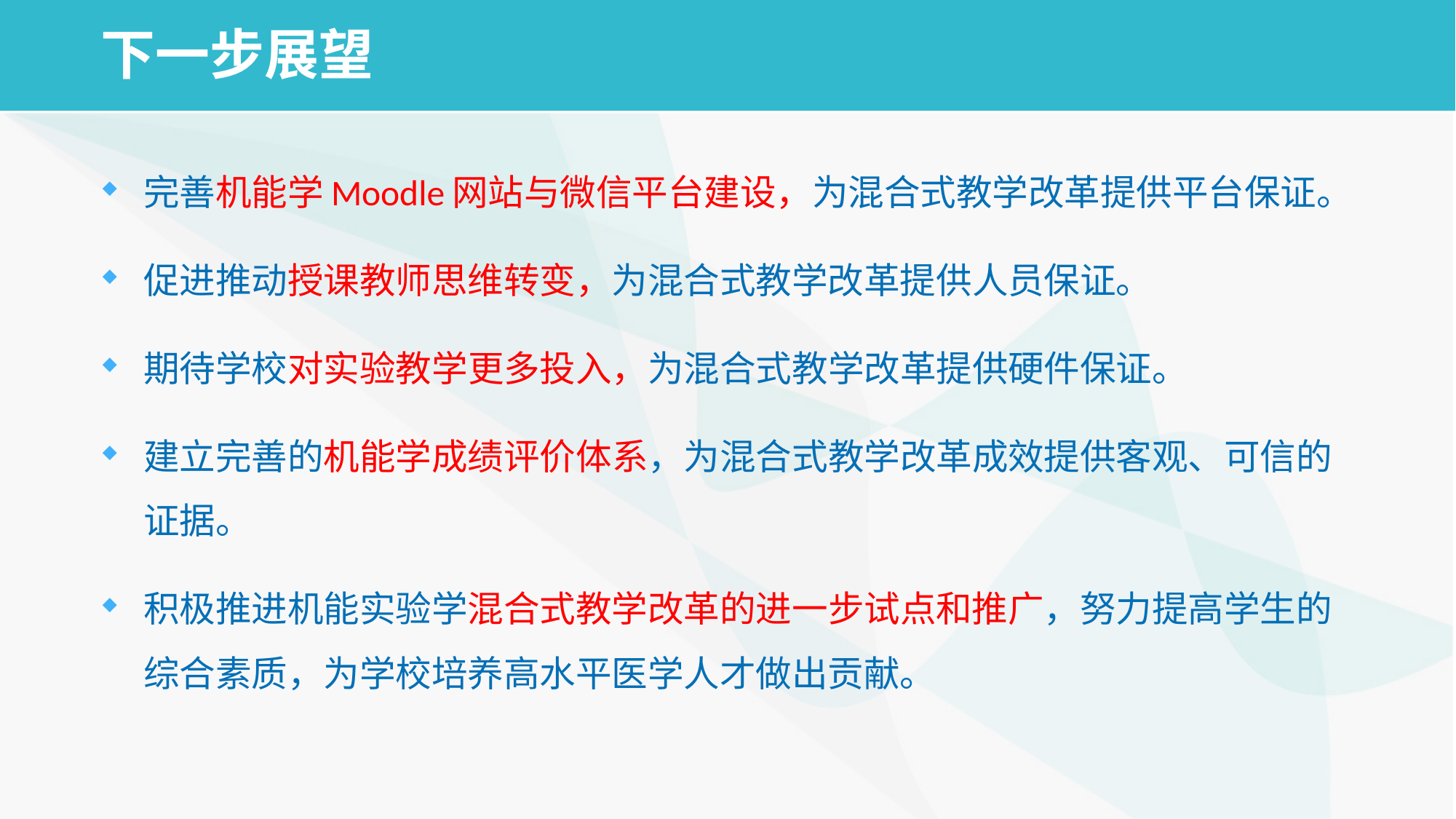

# 下一步展望
完善机能学Moodle网站与微信平台建设，为混合式教学改革提供平台保证。
促进推动授课教师思维转变，为混合式教学改革提供人员保证。
期待学校对实验教学更多投入，为混合式教学改革提供硬件保证。
建立完善的机能学成绩评价体系，为混合式教学改革成效提供客观、可信的证据。
积极推进机能实验学混合式教学改革的进一步试点和推广，努力提高学生的综合素质，为学校培养高水平医学人才做出贡献。